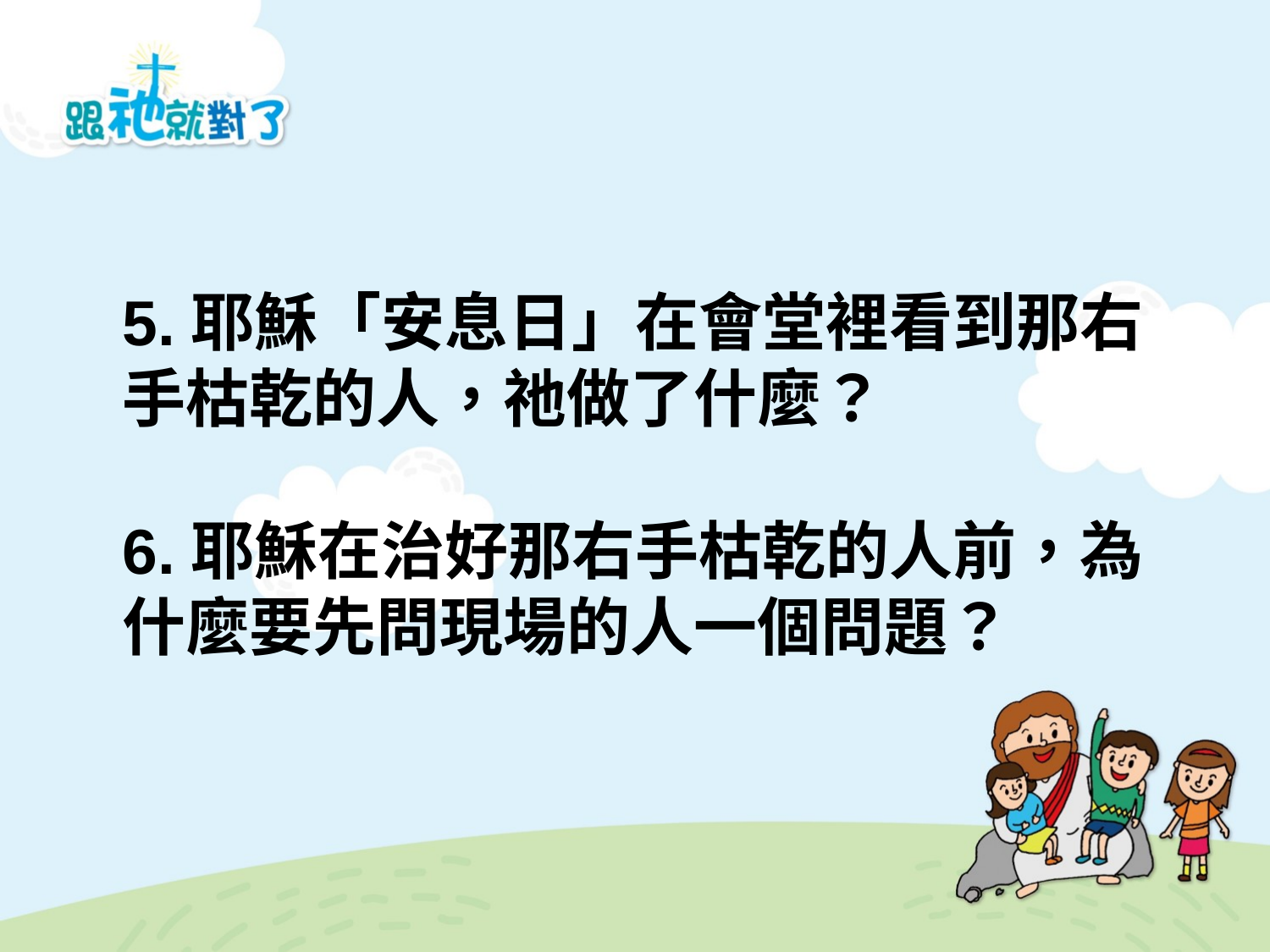

5.耶穌「安息日」在會堂裡看到那右手枯乾的人，祂做了什麼？

6.耶穌在治好那右手枯乾的人前，為什麼要先問現場的人一個問題？